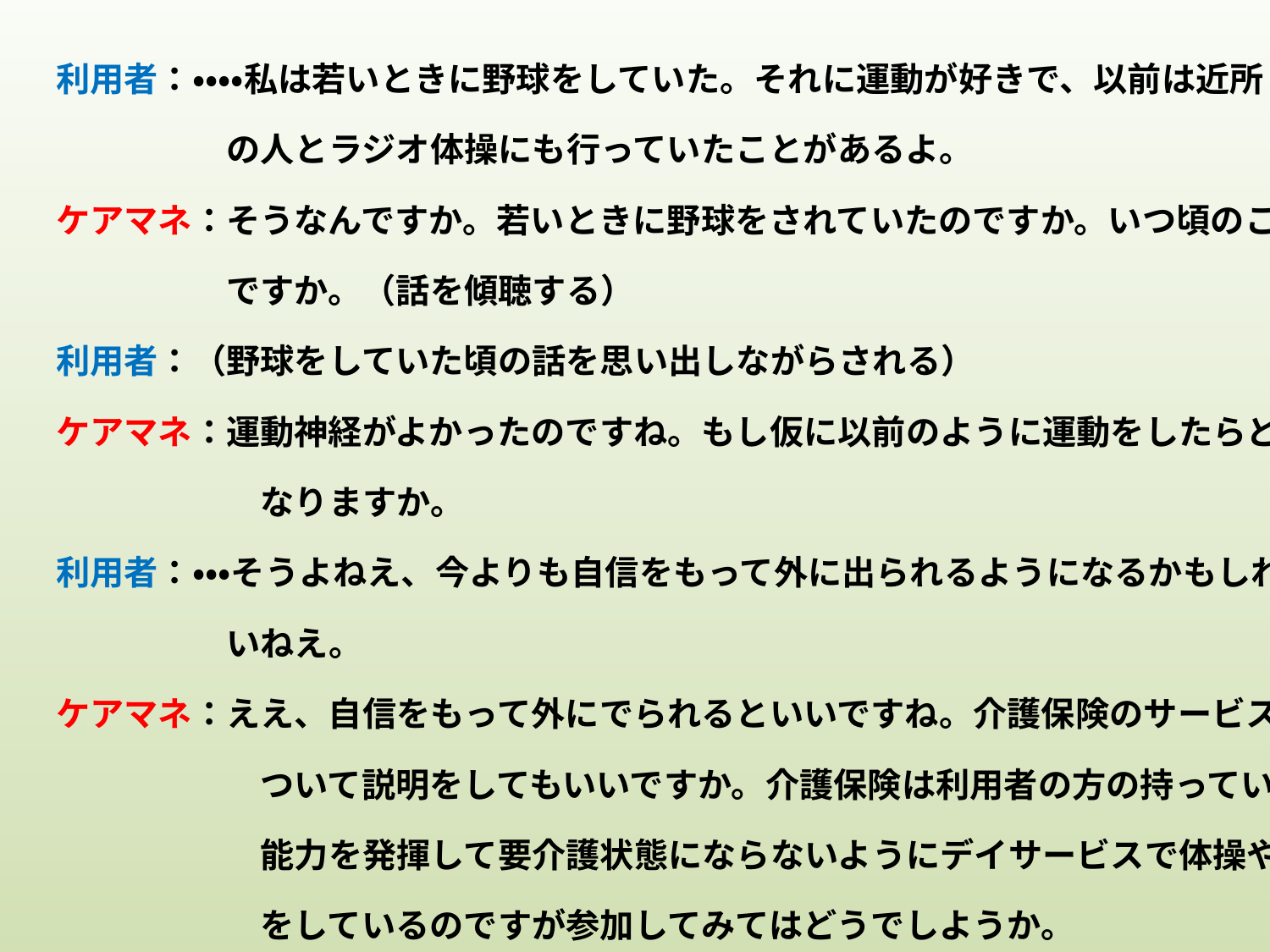

利用者：・・・・私は若いときに野球をしていた。それに運動が好きで、以前は近所
　　　　　の人とラジオ体操にも行っていたことがあるよ。
ケアマネ：そうなんですか。若いときに野球をされていたのですか。いつ頃のこと
　　　　　ですか。（話を傾聴する）
利用者：（野球をしていた頃の話を思い出しながらされる）
ケアマネ：運動神経がよかったのですね。もし仮に以前のように運動をしたらどう
　　　　　　なりますか。
利用者：・・・そうよねえ、今よりも自信をもって外に出られるようになるかもしれな
　　　　　いねえ。
ケアマネ：ええ、自信をもって外にでられるといいですね。介護保険のサービスに
　　　　　　ついて説明をしてもいいですか。介護保険は利用者の方の持っている
　　　　　　能力を発揮して要介護状態にならないようにデイサービスで体操や運動
　　　　　　をしているのですが参加してみてはどうでしようか。